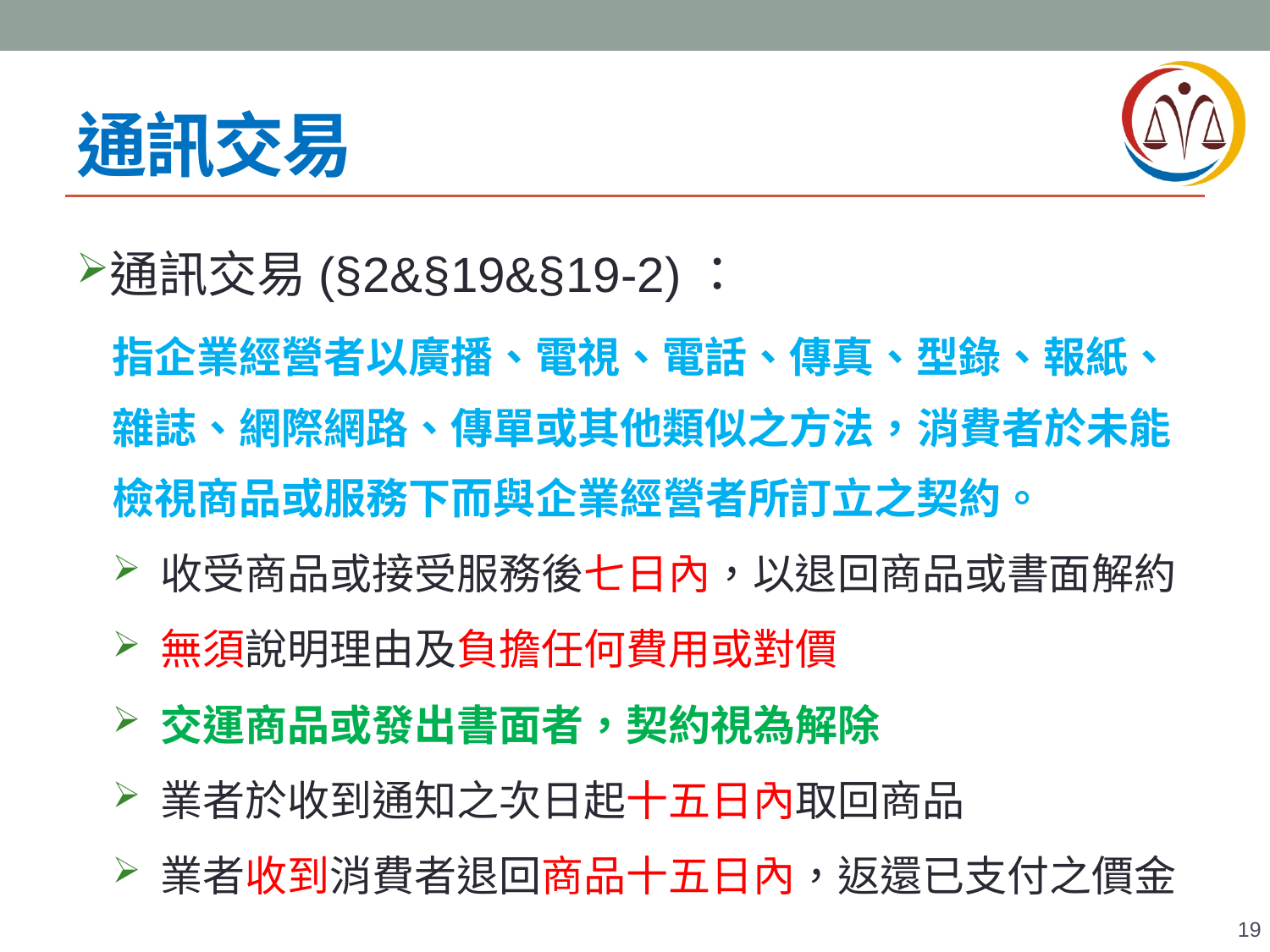

# 通訊交易
通訊交易(§2&§19&§19-2)：
指企業經營者以廣播、電視、電話、傳真、型錄、報紙、雜誌、網際網路、傳單或其他類似之方法，消費者於未能檢視商品或服務下而與企業經營者所訂立之契約。
收受商品或接受服務後七日內，以退回商品或書面解約
無須說明理由及負擔任何費用或對價
交運商品或發出書面者，契約視為解除
業者於收到通知之次日起十五日內取回商品
業者收到消費者退回商品十五日內，返還已支付之價金

19